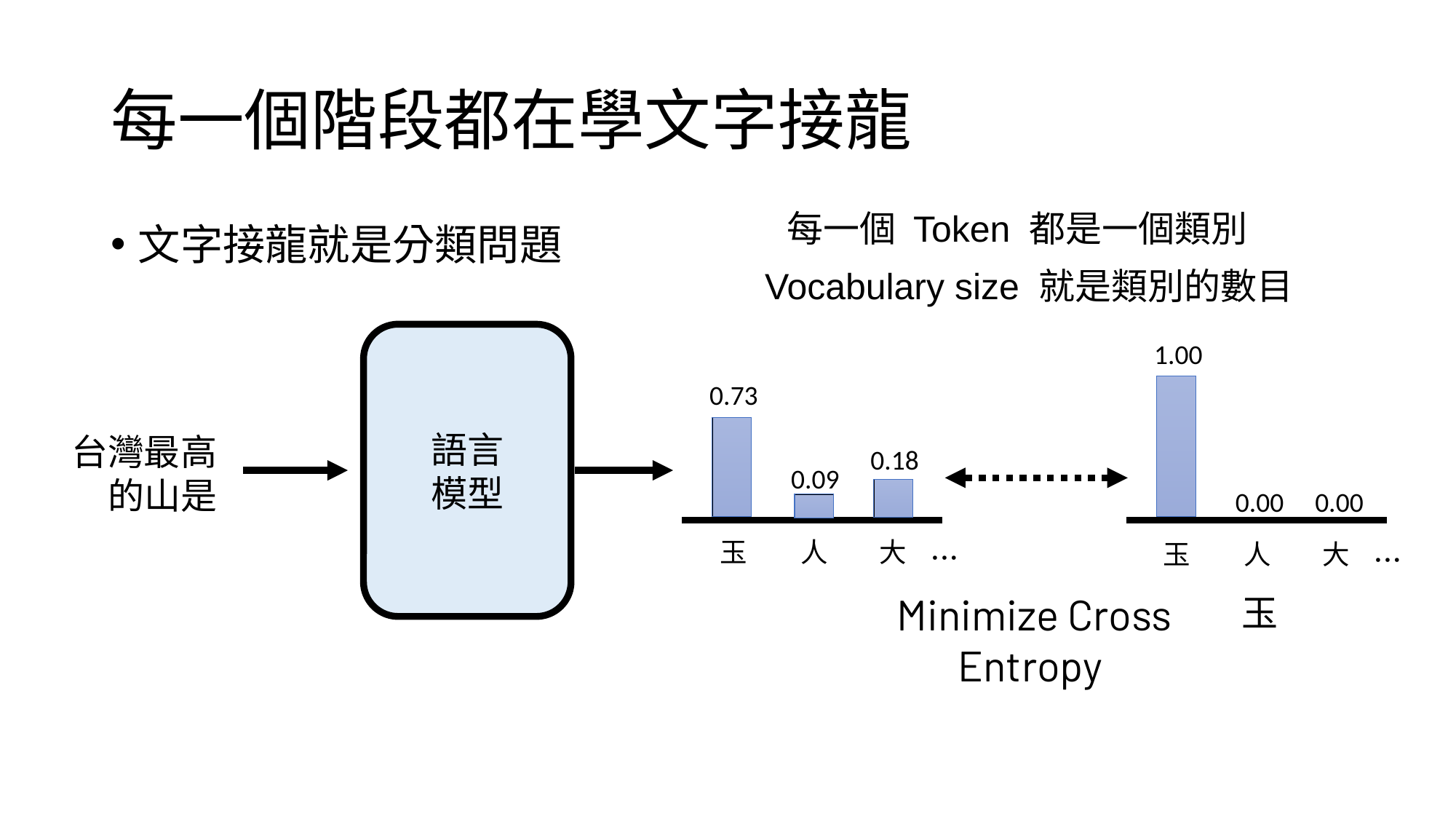

# 每一個階段都在學文字接龍
每一個 Token 都是一個類別
文字接龍就是分類問題
Vocabulary size 就是類別的數目
語言
模型
1.00
0.73

台灣最高的山是
0.18
0.09

0.00
0.00

…
…
玉
人
大
玉
人
大
Minimize Cross Entropy
玉